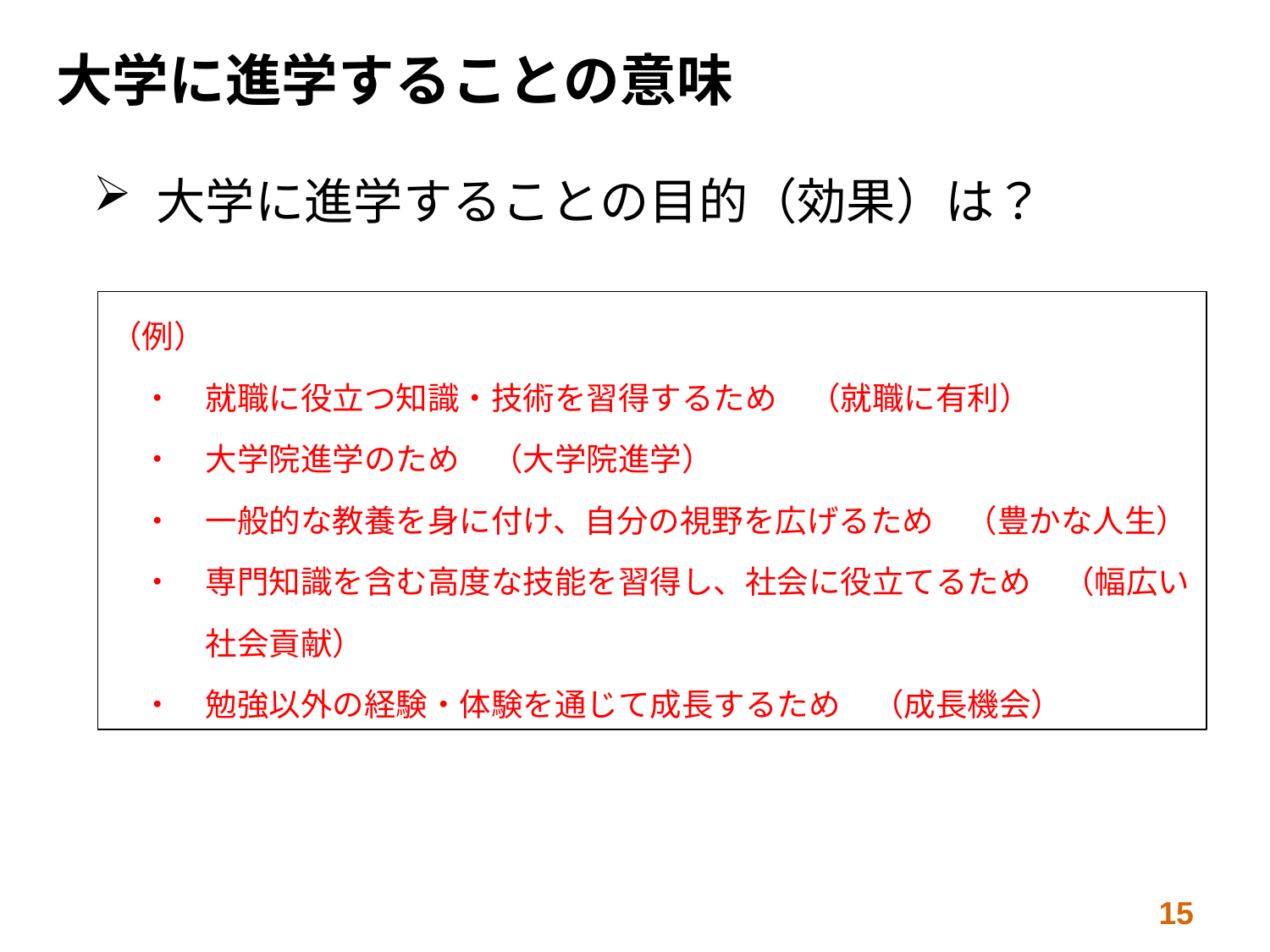

大学に進学することの意味
大学に進学することの目的（効果）は？
（例）
　・　就職に役立つ知識・技術を習得するため　（就職に有利）
　・　大学院進学のため　（大学院進学）
　・　一般的な教養を身に付け、自分の視野を広げるため　（豊かな人生）
　・　専門知識を含む高度な技能を習得し、社会に役立てるため　（幅広い
　　　社会貢献）
　・　勉強以外の経験・体験を通じて成長するため　（成長機会）
15